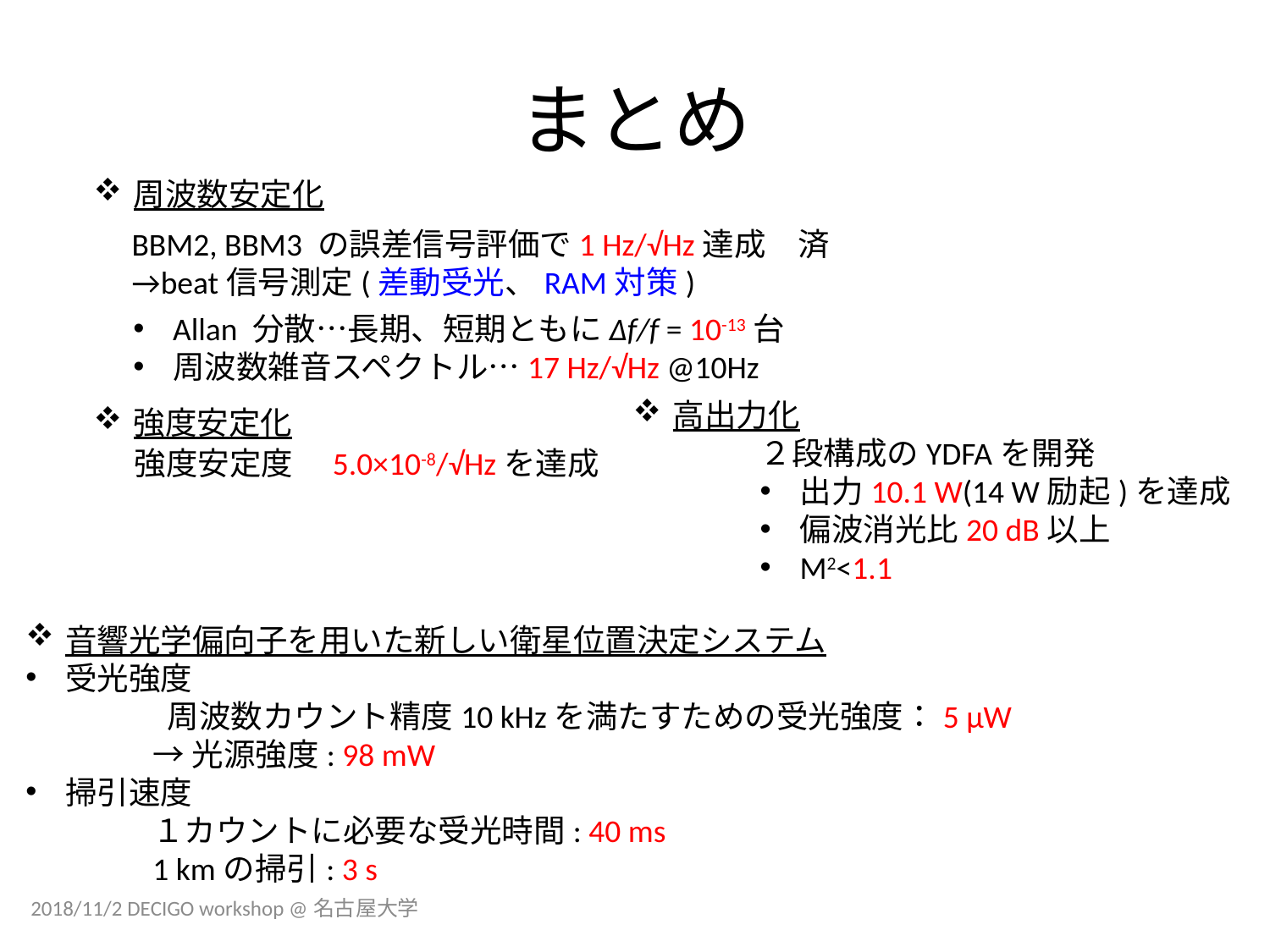

# まとめ
周波数安定化

強度安定化
BBM2, BBM3 の誤差信号評価で1 Hz/√Hz達成　済
→beat信号測定(差動受光、RAM対策)
Allan 分散…長期、短期ともにΔf/f = 10-13台
周波数雑音スペクトル…17 Hz/√Hz @10Hz
強度安定度　5.0×10-8/√Hzを達成
高出力化
	２段構成のYDFAを開発
出力10.1 W(14 W励起)を達成
偏波消光比20 dB以上
M2<1.1
音響光学偏向子を用いた新しい衛星位置決定システム
受光強度
	 周波数カウント精度10 kHzを満たすための受光強度：5 µW
	→光源強度: 98 mW
掃引速度
	１カウントに必要な受光時間: 40 ms
	1 kmの掃引: 3 s
2018/11/2 DECIGO workshop @名古屋大学